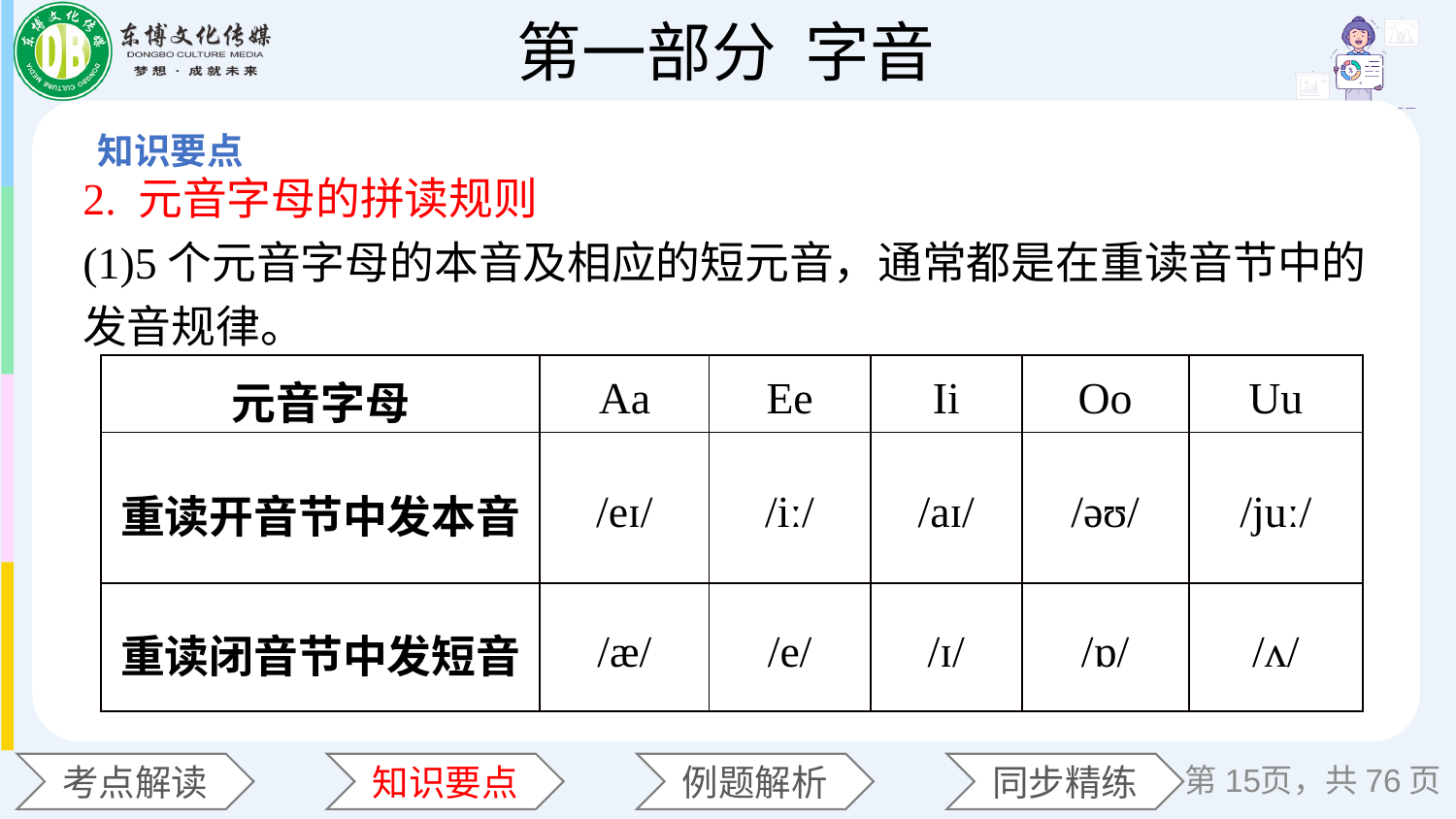

2. 元音字母的拼读规则
(1)5个元音字母的本音及相应的短元音，通常都是在重读音节中的发音规律。

| 元音字母 | Aa | Ee | Ii | Oo | Uu |
| --- | --- | --- | --- | --- | --- |
| 重读开音节中发本音 | /eɪ/ | /iː/ | /aɪ/ | /əʊ/ | /juː/ |
| 重读闭音节中发短音 | /æ/ | /e/ | /ɪ/ | /ɒ/ | /ʌ/ |
第15页，共76页